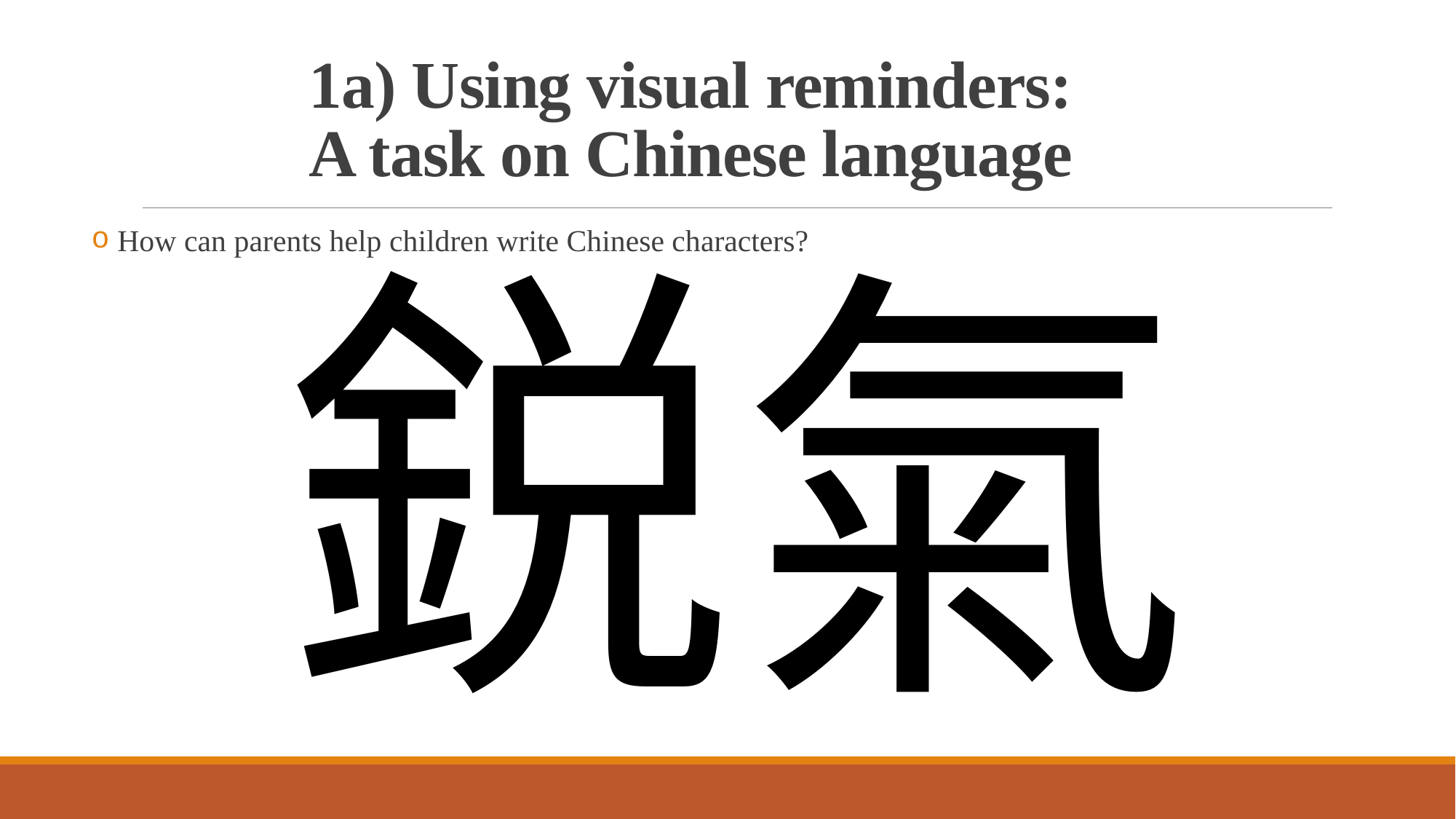

1a) Using visual reminders:
A task on Chinese language
鋭氣
 How can parents help children write Chinese characters?